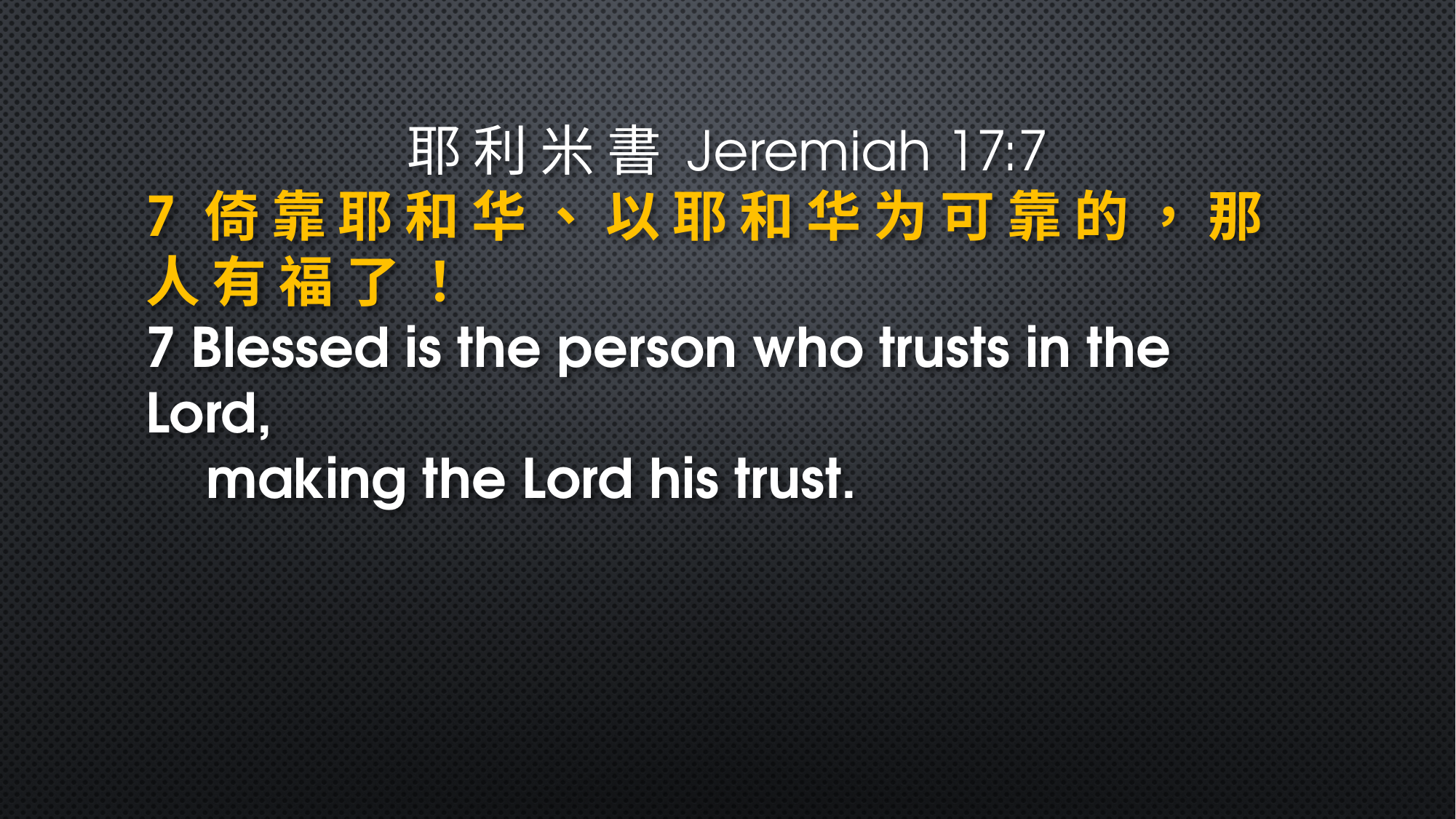

耶 利 米 書 Jeremiah 17:7
7 倚 靠 耶 和 华 、 以 耶 和 华 为 可 靠 的 ， 那 人 有 福 了 ！
7 Blessed is the person who trusts in the Lord,
    making the Lord his trust.